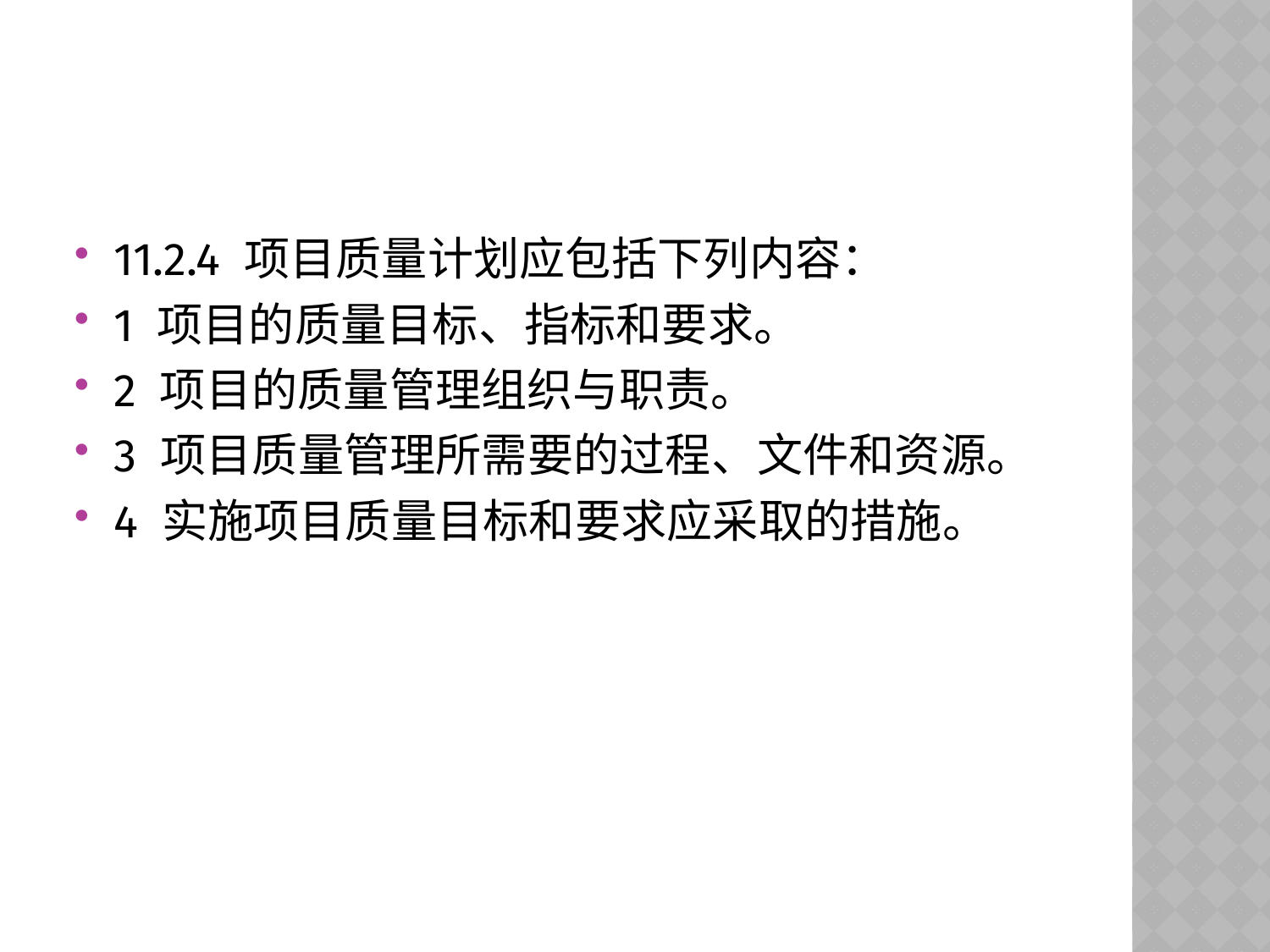

#
11.2.4 项目质量计划应包括下列内容：
1 项目的质量目标、指标和要求。
2 项目的质量管理组织与职责。
3 项目质量管理所需要的过程、文件和资源。
4 实施项目质量目标和要求应采取的措施。